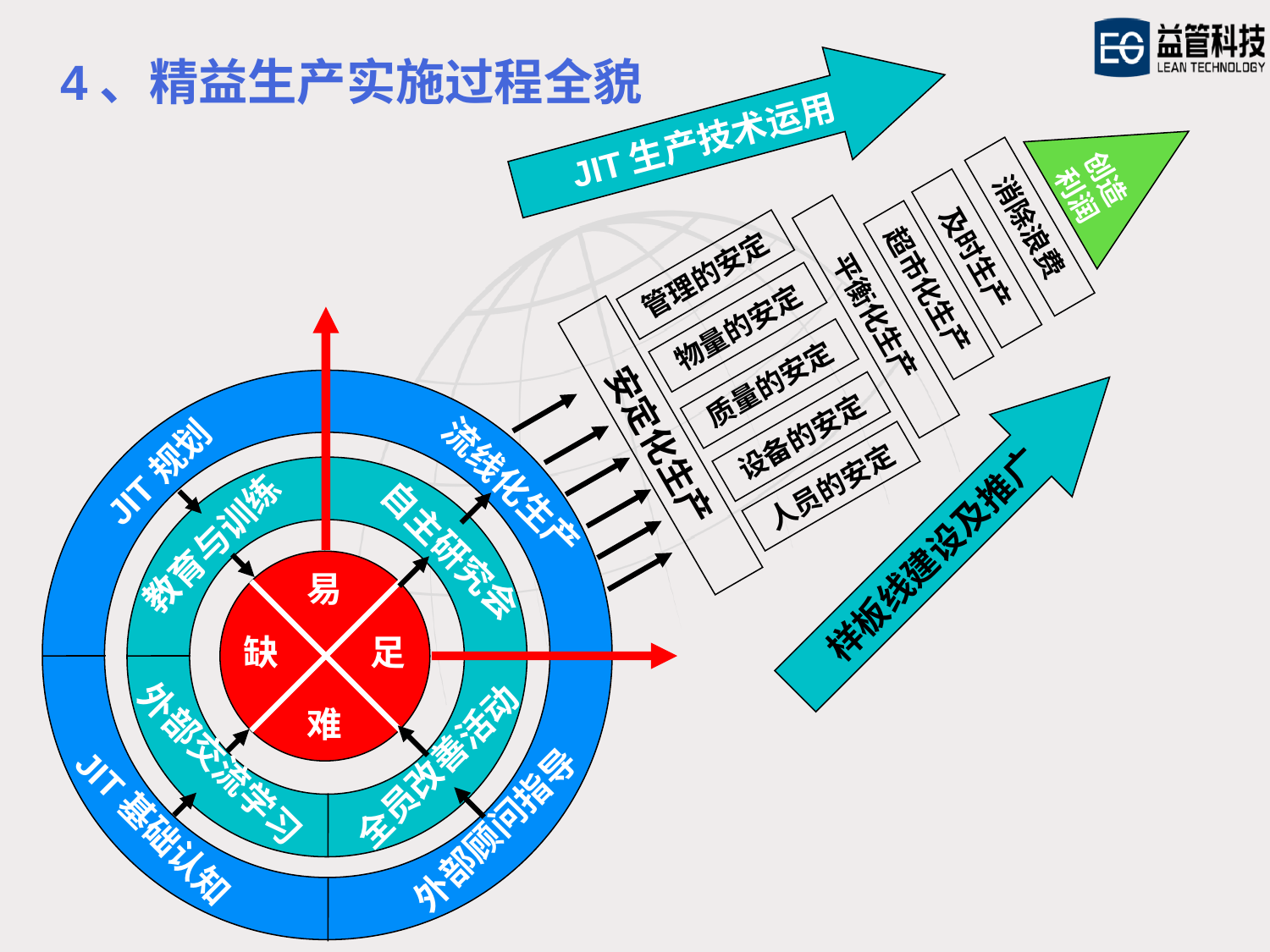

4、精益生产实施过程全貌
JIT生产技术运用
创造
利润
消除浪费
及时生产
管理的安定
超市化生产
平衡化生产
物量的安定

质量的安定

设备的安定
安定化生产
JIT规划

流线化生产
人员的安定

样板线建设及推广

教育与训练
自主研究会

易

缺
足

难
外部交流学习
全员改善活动

JIT基础认知
外部顾问指导